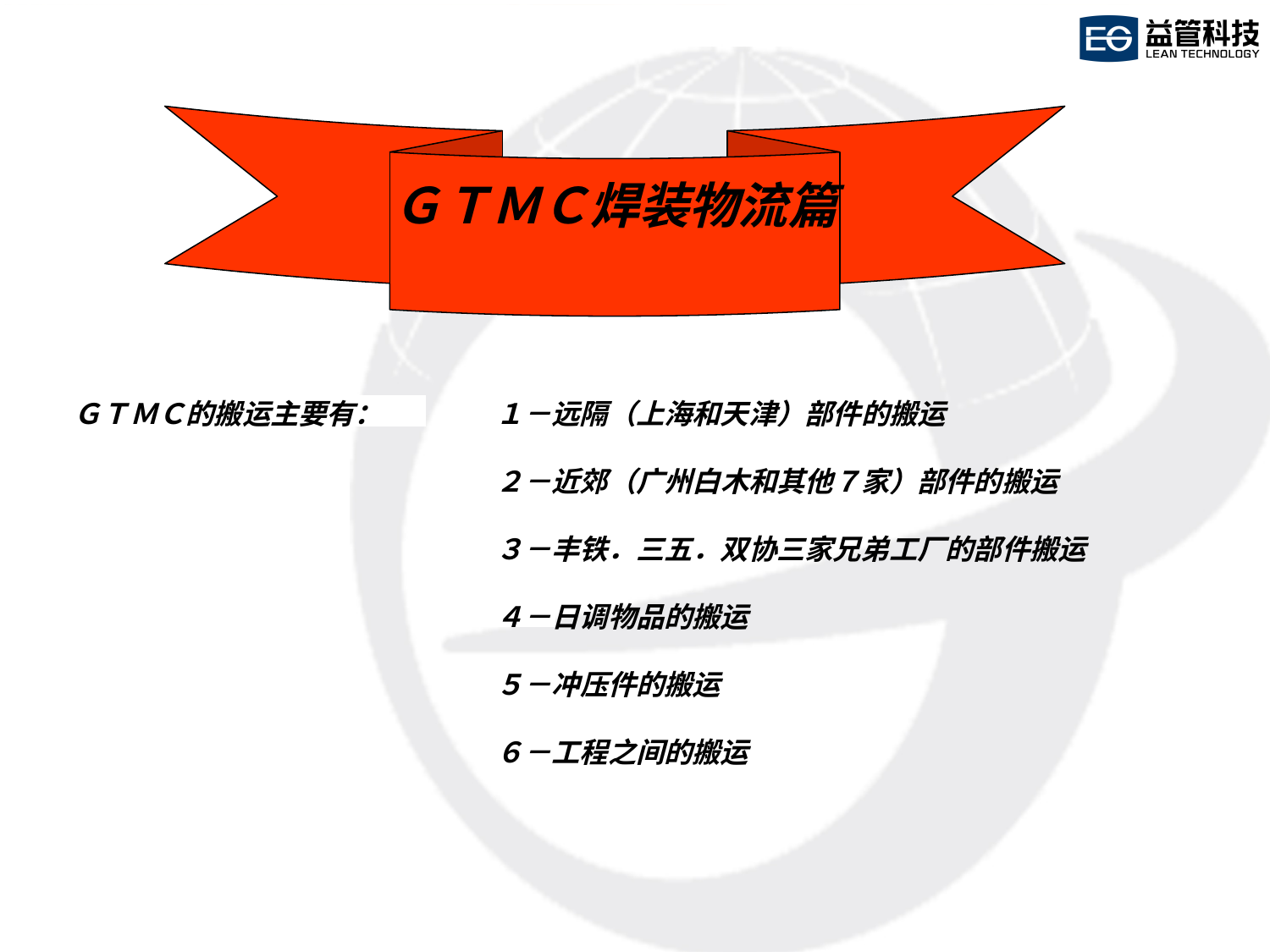

#
ＧＴＭＣ焊装物流篇

ＧＴＭＣ的搬运主要有：　　　　１－远隔（上海和天津）部件的搬运

　　　　　　　　　　　　　　　　　　　２－近郊（广州白木和其他７家）部件的搬运

　　　　　　　　　　　　　　　　　　　　３－丰铁．三五．双协三家兄弟工厂的部件搬运

　　　　　　　　４－日调物品的搬运

　　　　　　　５－冲压件的搬运

　　　　　　　　６－工程之间的搬运